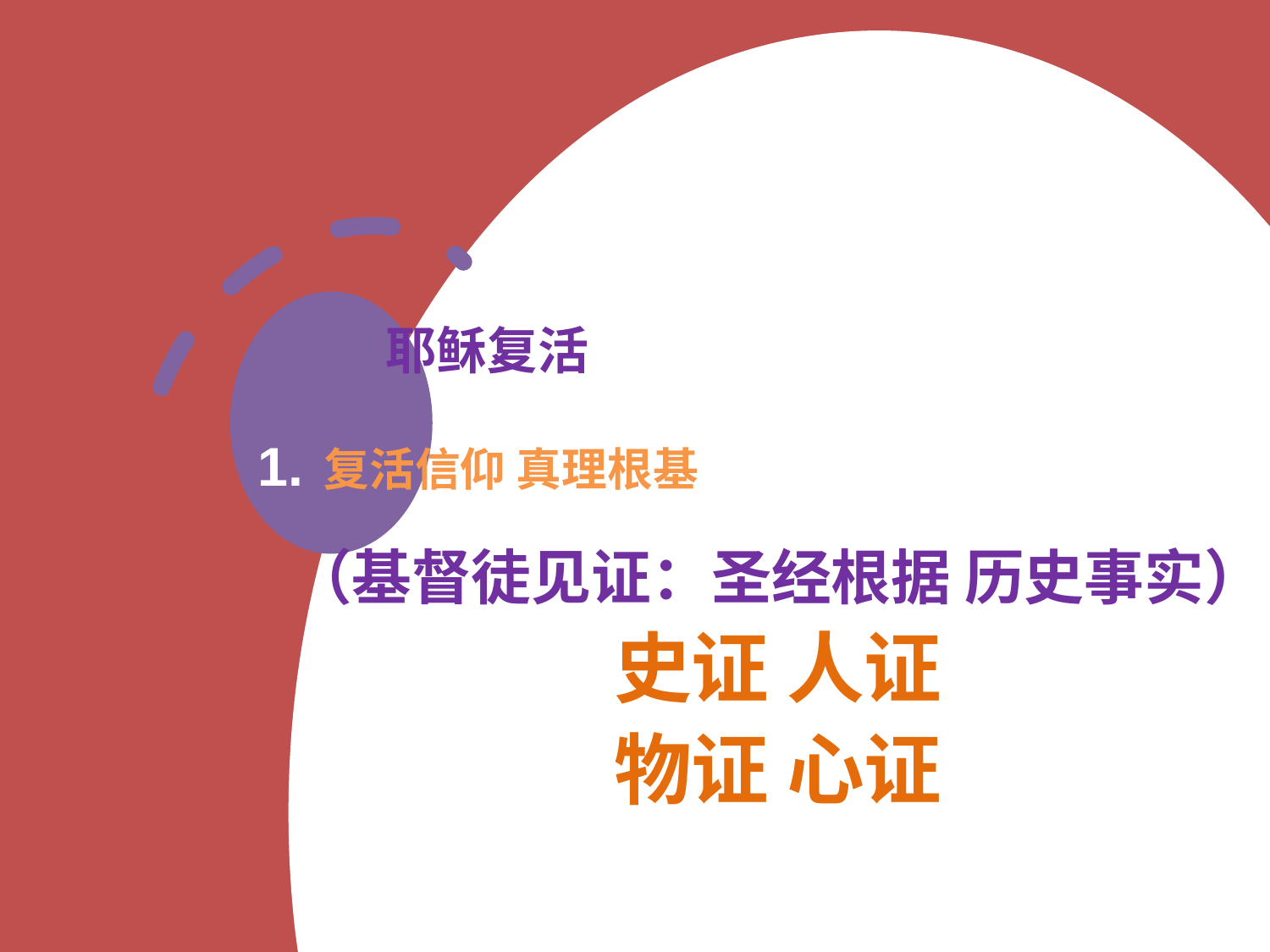

# 耶稣复活 1. 复活信仰 真理根基

1.
（基督徒见证：圣经根据 历史事实）
史证 人证
物证 心证